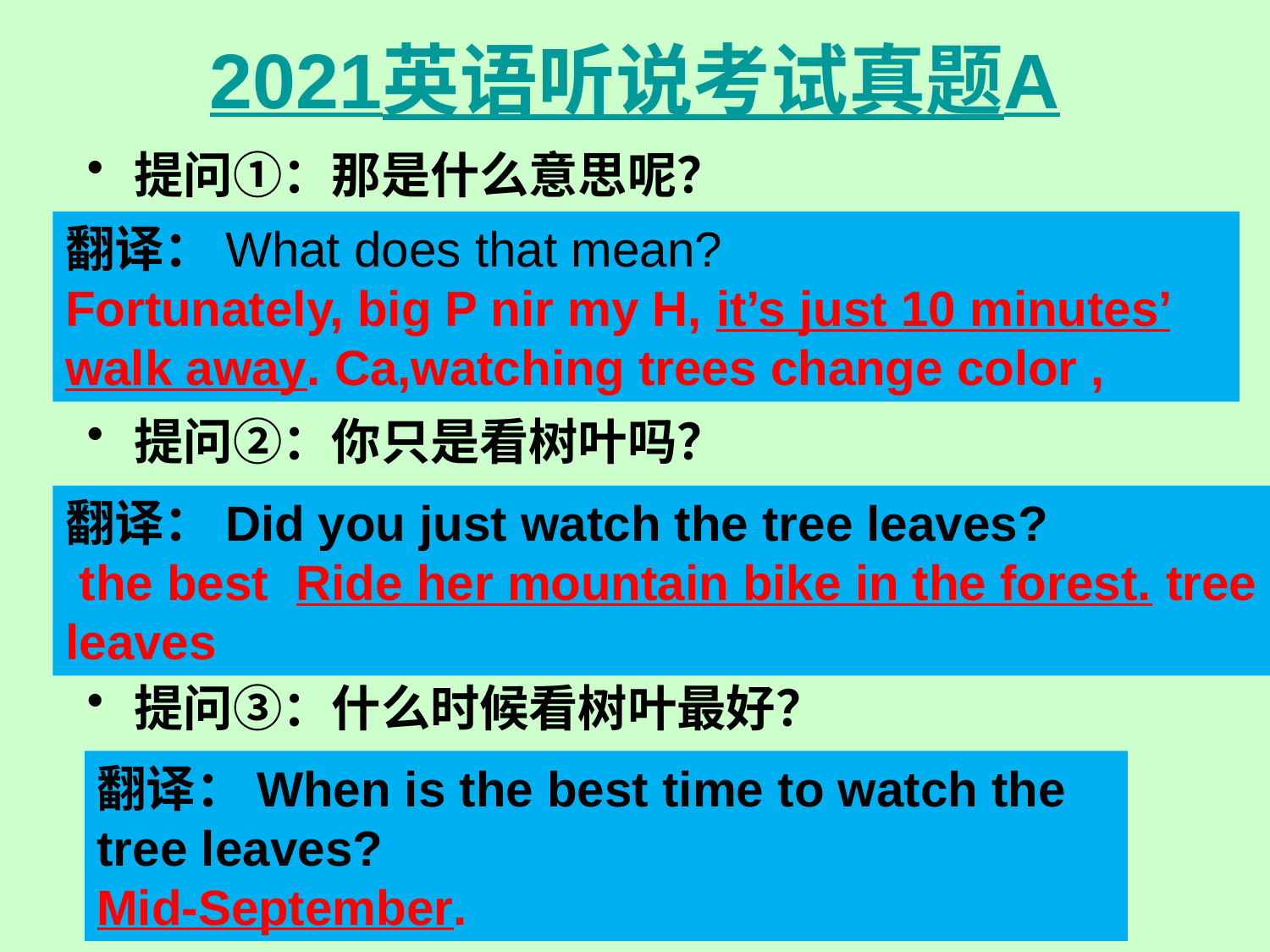

# 2021英语听说考试真题A
提问①：那是什么意思呢？

提问②：你只是看树叶吗？

提问③：什么时候看树叶最好？
翻译：What does that mean?
Fortunately, big P nir my H, it’s just 10 minutes’ walk away. Ca,watching trees change color ,
翻译：Did you just watch the tree leaves?
 the best  Ride her mountain bike in the forest. tree leaves
翻译：When is the best time to watch the tree leaves?
Mid-September.